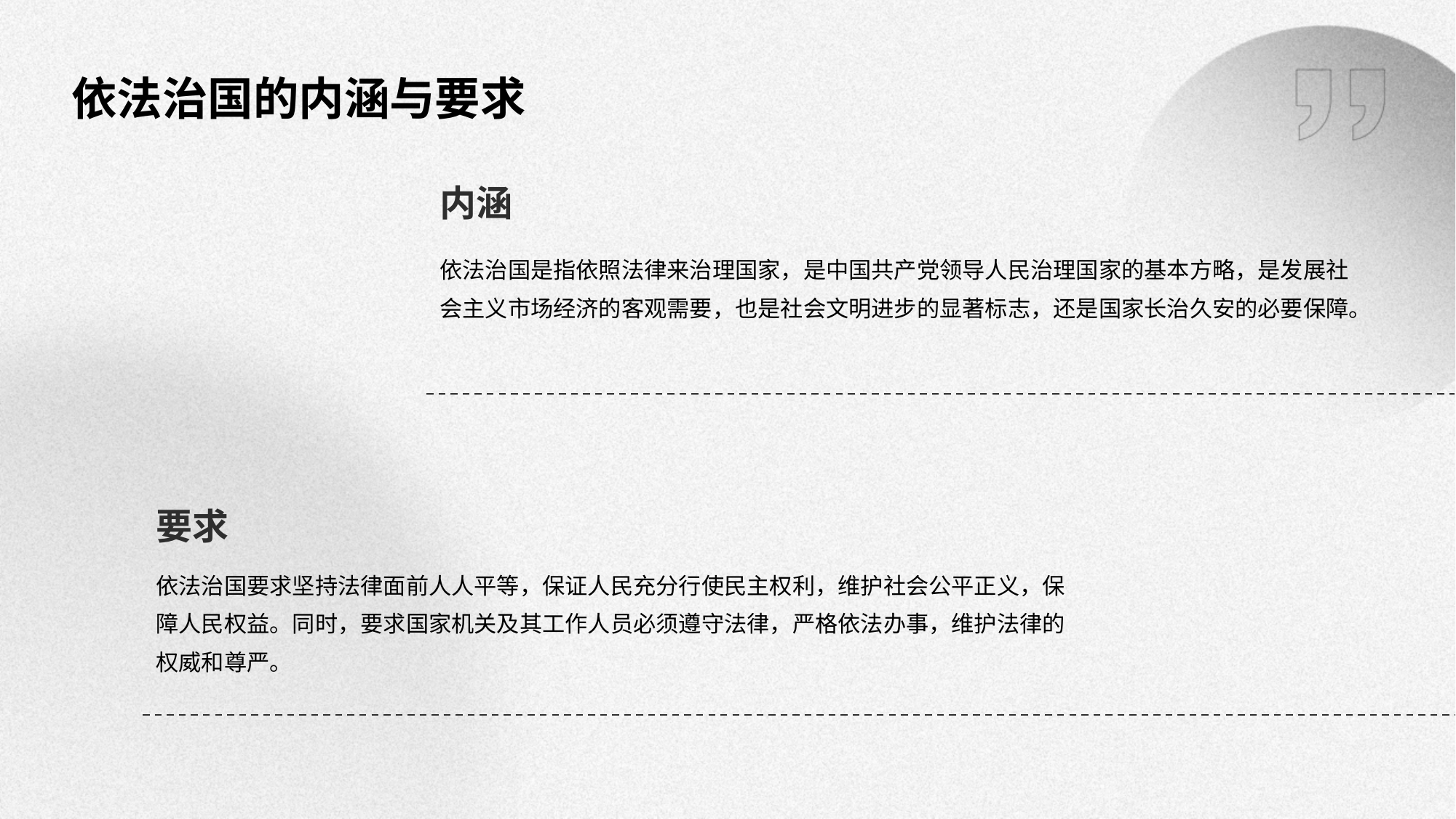

依法治国的内涵与要求
内涵
依法治国是指依照法律来治理国家，是中国共产党领导人民治理国家的基本方略，是发展社会主义市场经济的客观需要，也是社会文明进步的显著标志，还是国家长治久安的必要保障。
要求
依法治国要求坚持法律面前人人平等，保证人民充分行使民主权利，维护社会公平正义，保障人民权益。同时，要求国家机关及其工作人员必须遵守法律，严格依法办事，维护法律的权威和尊严。